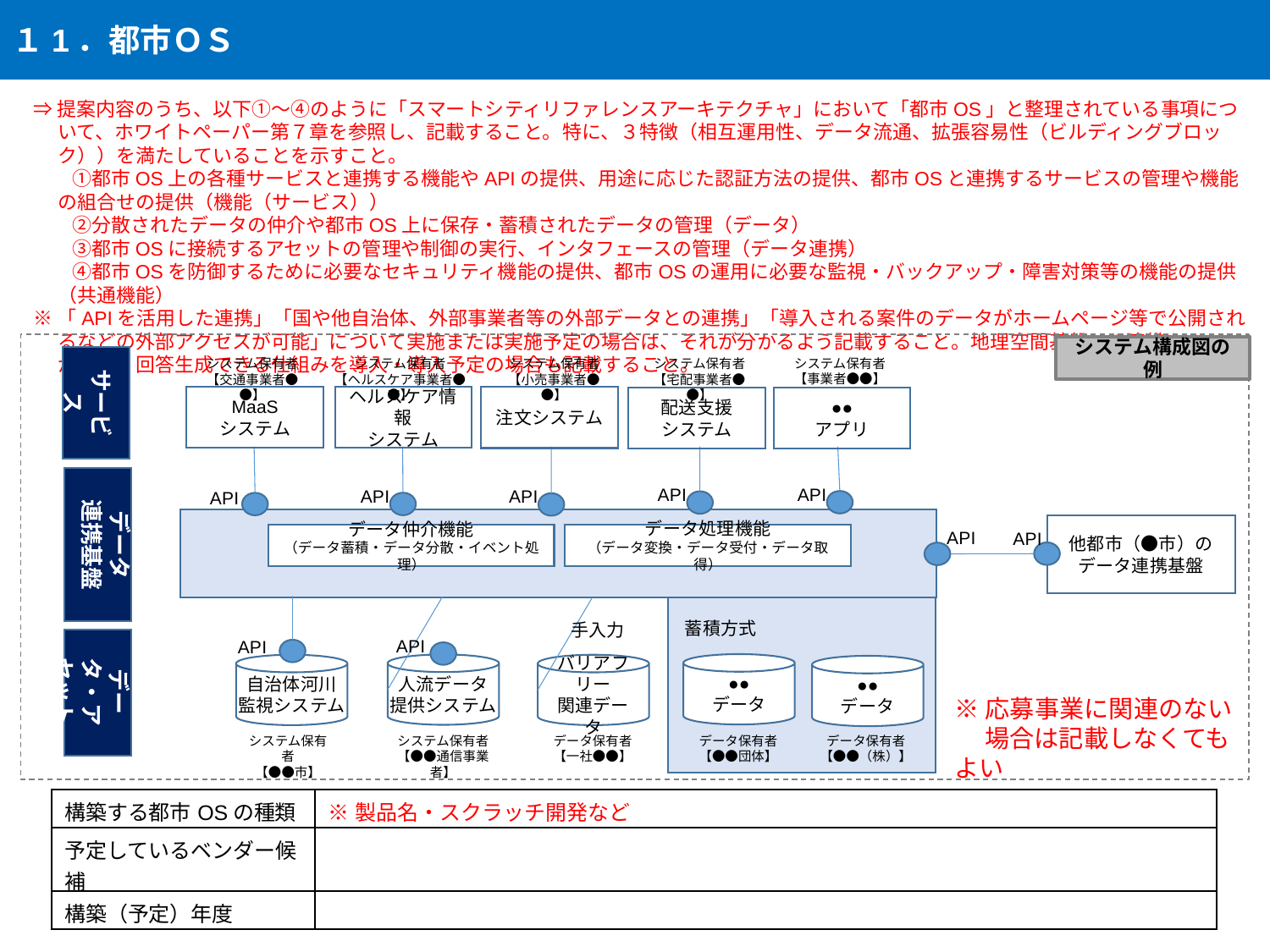

１1．都市ＯＳ
⇒提案内容のうち、以下①～④のように「スマートシティリファレンスアーキテクチャ」において「都市OS」と整理されている事項について、ホワイトペーパー第７章を参照し、記載すること。特に、３特徴（相互運用性、データ流通、拡張容易性（ビルディングブロック））を満たしていることを示すこと。
　　①都市OS上の各種サービスと連携する機能やAPIの提供、用途に応じた認証方法の提供、都市OSと連携するサービスの管理や機能の組合せの提供（機能（サービス））
　　②分散されたデータの仲介や都市OS上に保存・蓄積されたデータの管理（データ）
　　③都市OSに接続するアセットの管理や制御の実行、インタフェースの管理（データ連携）
　　④都市OSを防御するために必要なセキュリティ機能の提供、都市OSの運用に必要な監視・バックアップ・障害対策等の機能の提供（共通機能）
※「APIを活用した連携」「国や他自治体、外部事業者等の外部データとの連携」「導入される案件のデータがホームページ等で公開されるなどの外部アクセスが可能」について実施または実施予定の場合は、それが分かるよう記載すること。地理空間基盤との連携や、LLMが照会・回答生成できる仕組みを導入・導入予定の場合も記載すること。

システム構成図の例

システム保有者
【交通事業者●●】
システム保有者
【ヘルスケア事業者●●】
システム保有者
【小売事業者●●】
システム保有者
【宅配事業者●●】
システム保有者
【事業者●●】
サービス
MaaS
システム
ヘルスケア情報
システム
注文システム
配送支援
システム
●●
アプリ

データ
連携基盤
API
API
API
API
API

他都市（●市）の
データ連携基盤
API
API
データ処理機能
（データ変換・データ受付・データ取得）
データ仲介機能
（データ蓄積・データ分散・イベント処理）

蓄積方式
手入力
API

API
データ・アセット

●●
データ
人流データ
提供システム
自治体河川
監視システム
バリアフリー
関連データ
●●
データ
※応募事業に関連のない
　 場合は記載しなくてもよい
システム保有者
【●●市】
システム保有者
【●●通信事業者】
データ保有者
【一社●●】
データ保有者
【●●団体】
データ保有者
【●●（株）】
| 構築する都市OSの種類 | ※製品名・スクラッチ開発など |
| --- | --- |
| 予定しているベンダー候補 |  |
| 構築（予定）年度 |  |